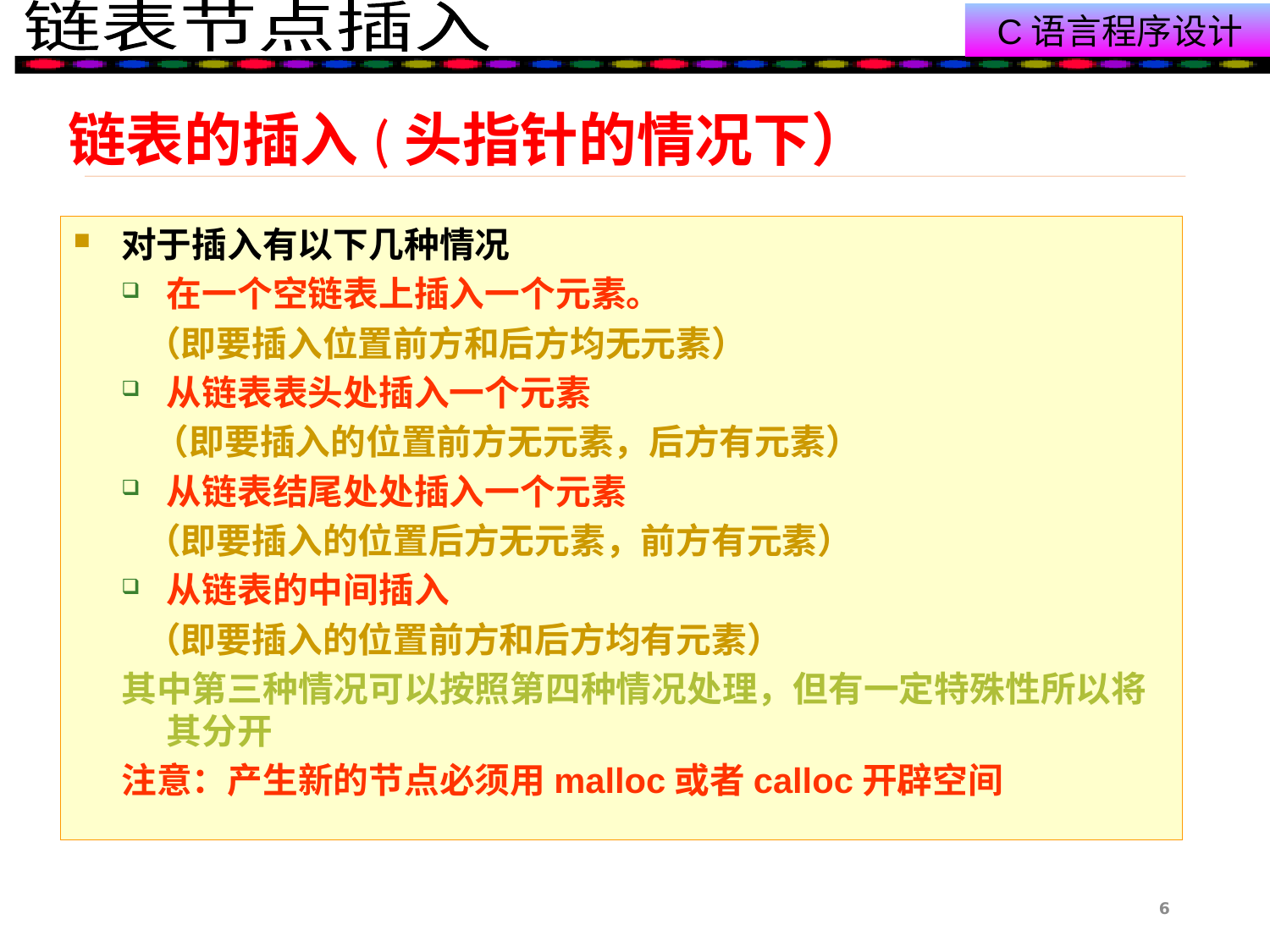

# 链表的插入(头指针的情况下）
对于插入有以下几种情况
在一个空链表上插入一个元素。
  （即要插入位置前方和后方均无元素）
从链表表头处插入一个元素
   （即要插入的位置前方无元素，后方有元素）
从链表结尾处处插入一个元素
  （即要插入的位置后方无元素，前方有元素）
从链表的中间插入
  （即要插入的位置前方和后方均有元素）
其中第三种情况可以按照第四种情况处理，但有一定特殊性所以将其分开
注意：产生新的节点必须用malloc或者calloc开辟空间
6